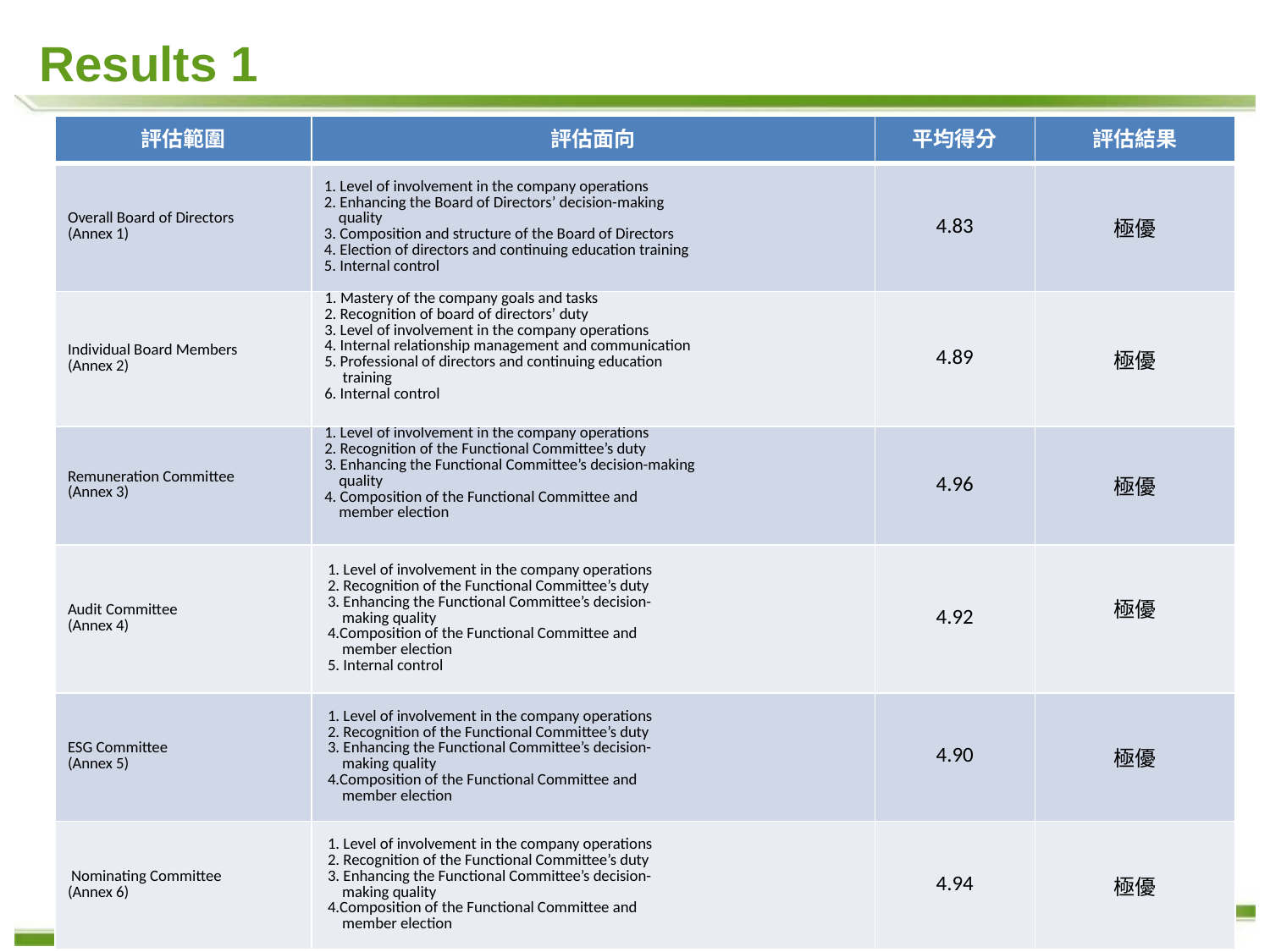

Results 1
| 評估範圍 | 評估面向 | 平均得分 | 評估結果 |
| --- | --- | --- | --- |
| Overall Board of Directors (Annex 1) | 1. Level of involvement in the company operations 2. Enhancing the Board of Directors’ decision-making quality 3. Composition and structure of the Board of Directors 4. Election of directors and continuing education training 5. Internal control | 4.83 | 極優 |
| Individual Board Members (Annex 2) | 1. Mastery of the company goals and tasks 2. Recognition of board of directors’ duty 3. Level of involvement in the company operations 4. Internal relationship management and communication 5. Professional of directors and continuing education training 6. Internal control | 4.89 | 極優 |
| Remuneration Committee (Annex 3) | 1. Level of involvement in the company operations 2. Recognition of the Functional Committee’s duty 3. Enhancing the Functional Committee’s decision-making quality 4. Composition of the Functional Committee and member election | 4.96 | 極優 |
| Audit Committee (Annex 4) | 1. Level of involvement in the company operations 2. Recognition of the Functional Committee’s duty 3. Enhancing the Functional Committee’s decision- making quality 4.Composition of the Functional Committee and member election 5. Internal control | 4.92 | 極優 |
| ESG Committee (Annex 5) | 1. Level of involvement in the company operations 2. Recognition of the Functional Committee’s duty 3. Enhancing the Functional Committee’s decision- making quality 4.Composition of the Functional Committee and member election | 4.90 | 極優 |
| Nominating Committee (Annex 6) | 1. Level of involvement in the company operations 2. Recognition of the Functional Committee’s duty 3. Enhancing the Functional Committee’s decision- making quality 4.Composition of the Functional Committee and member election | 4.94 | 極優 |